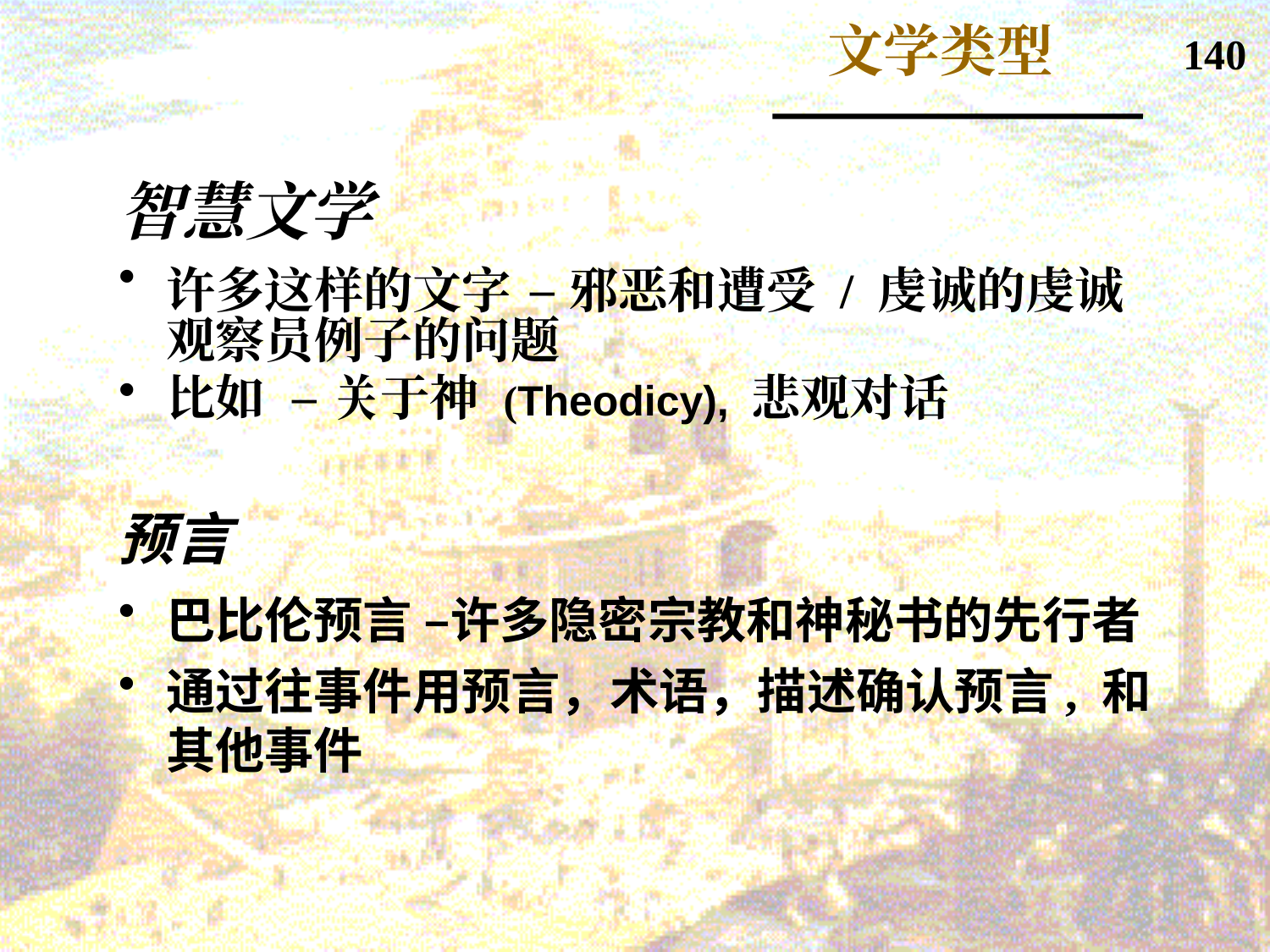

140
文学类型

智慧文学
许多这样的文字 – 邪恶和遭受 / 虔诚的虔诚观察员例子的问题
比如  – 关于神 (Theodicy), 悲观对话
预言
巴比伦预言 –许多隐密宗教和神秘书的先行者
通过往事件用预言，术语，描述确认预言, 和其他事件